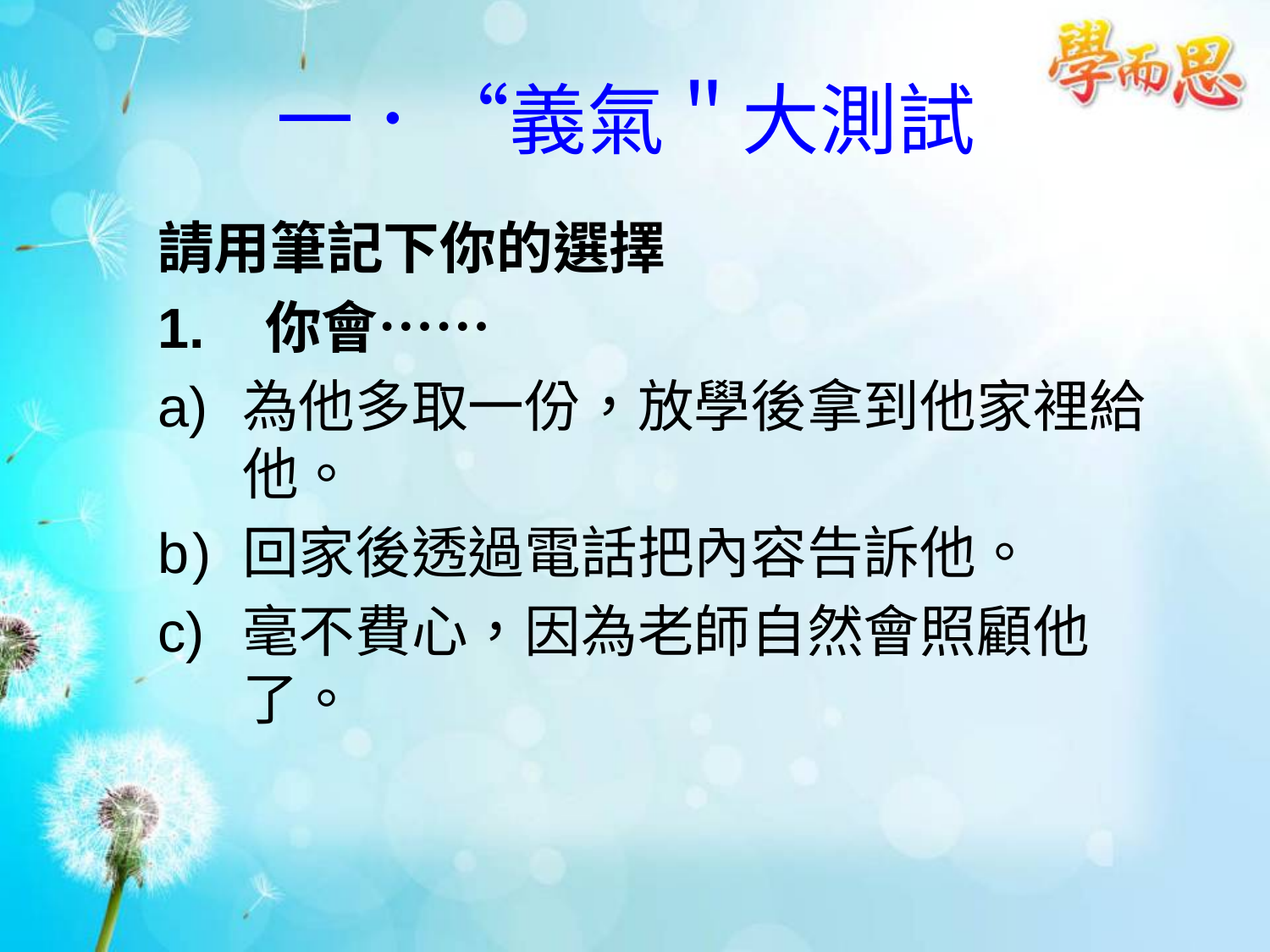

# 一．“義氣＂大測試
請用筆記下你的選擇
1.   你會……
為他多取一份，放學後拿到他家裡給他。
回家後透過電話把內容告訴他。
毫不費心，因為老師自然會照顧他了。